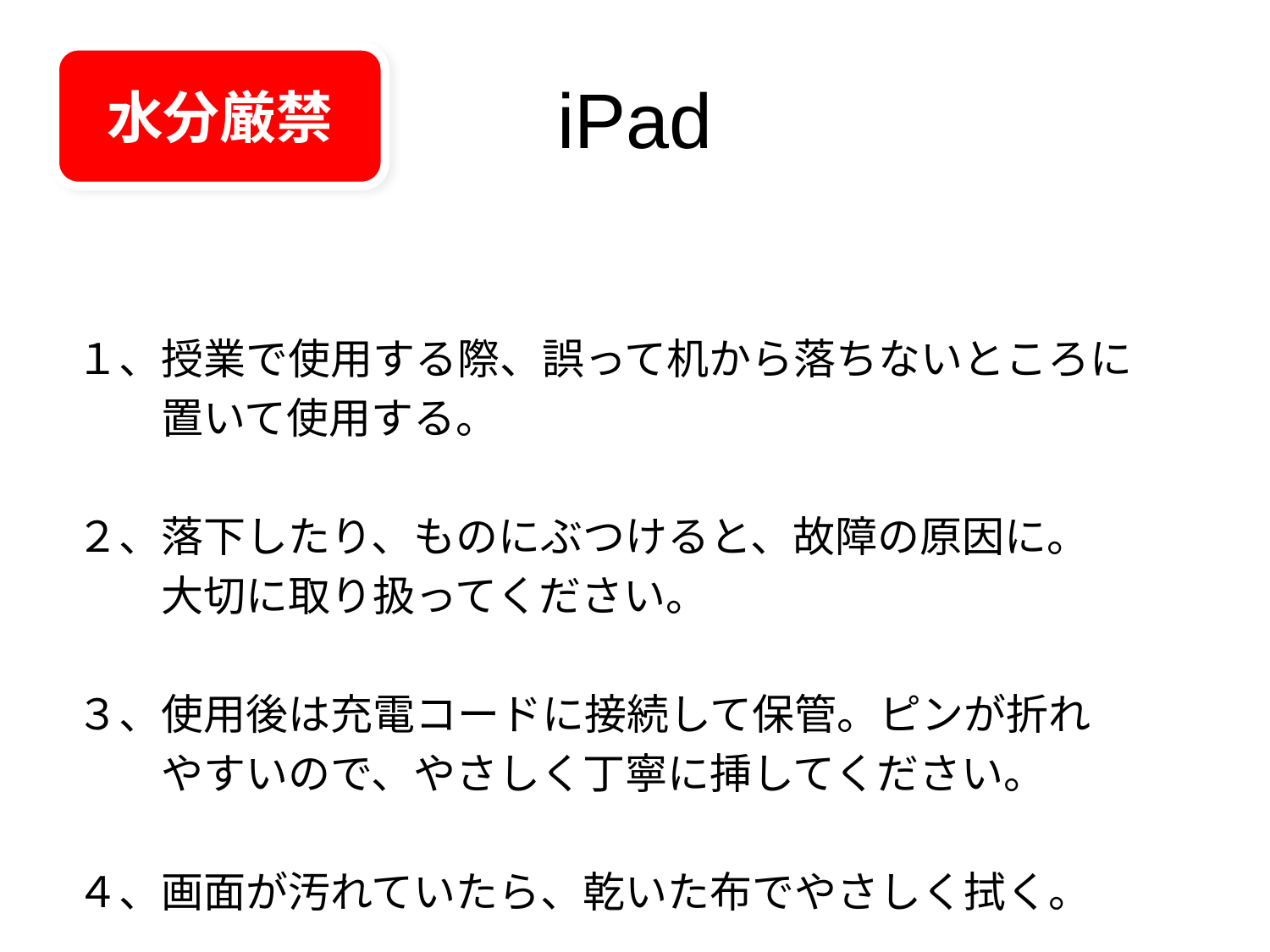

# iPad
水分厳禁
１、授業で使用する際、誤って机から落ちないところに
　　置いて使用する。

２、落下したり、ものにぶつけると、故障の原因に。
　　大切に取り扱ってください。

３、使用後は充電コードに接続して保管。ピンが折れ
　　やすいので、やさしく丁寧に挿してください。

４、画面が汚れていたら、乾いた布でやさしく拭く。